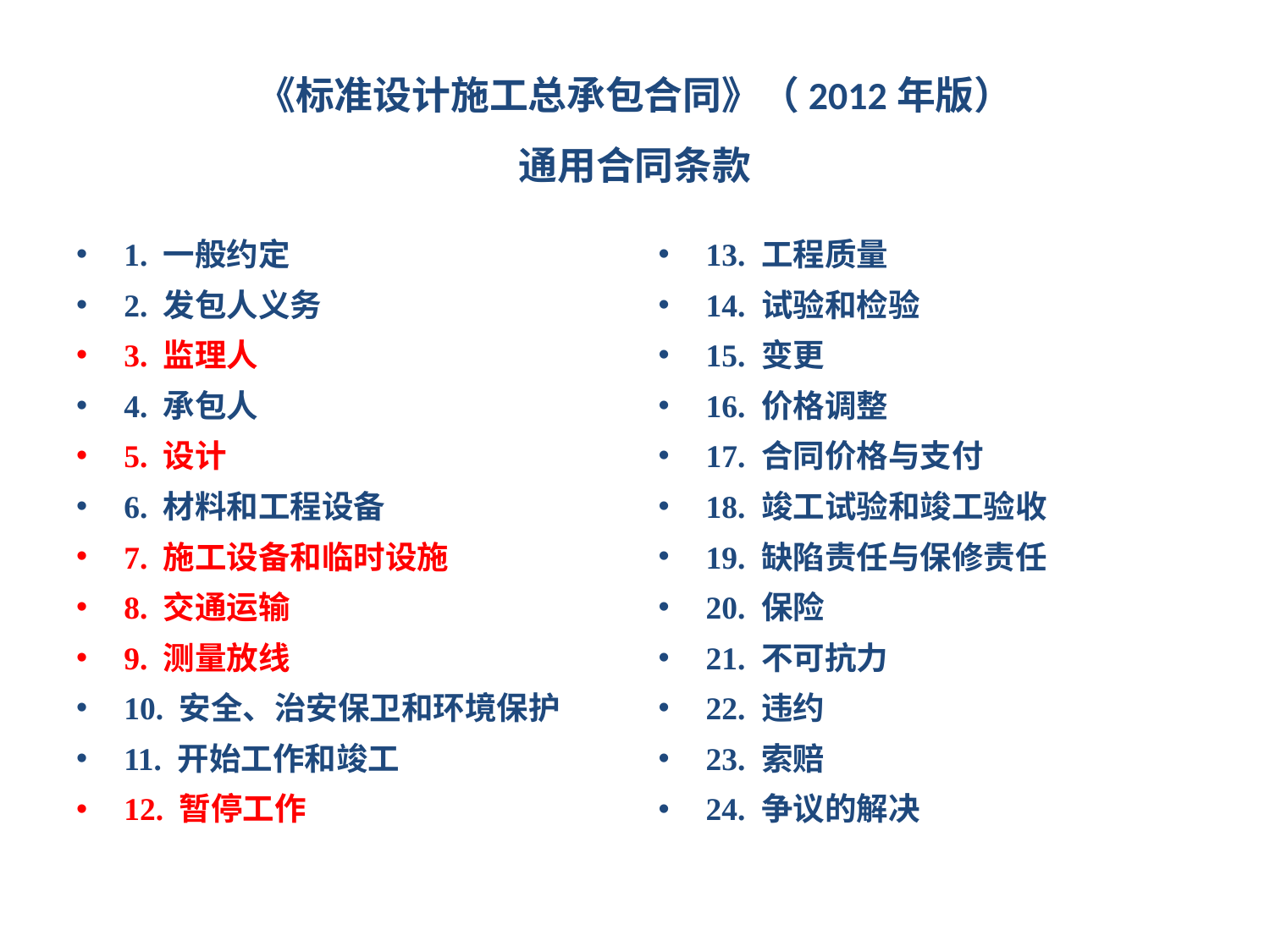

# 《标准设计施工总承包合同》（2012年版） 通用合同条款
1. 一般约定
2. 发包人义务
3. 监理人
4. 承包人
5. 设计
6. 材料和工程设备
7. 施工设备和临时设施
8. 交通运输
9. 测量放线
10. 安全、治安保卫和环境保护
11. 开始工作和竣工
12. 暂停工作
13. 工程质量
14. 试验和检验
15. 变更
16. 价格调整
17. 合同价格与支付
18. 竣工试验和竣工验收
19. 缺陷责任与保修责任
20. 保险
21. 不可抗力
22. 违约
23. 索赔
24. 争议的解决